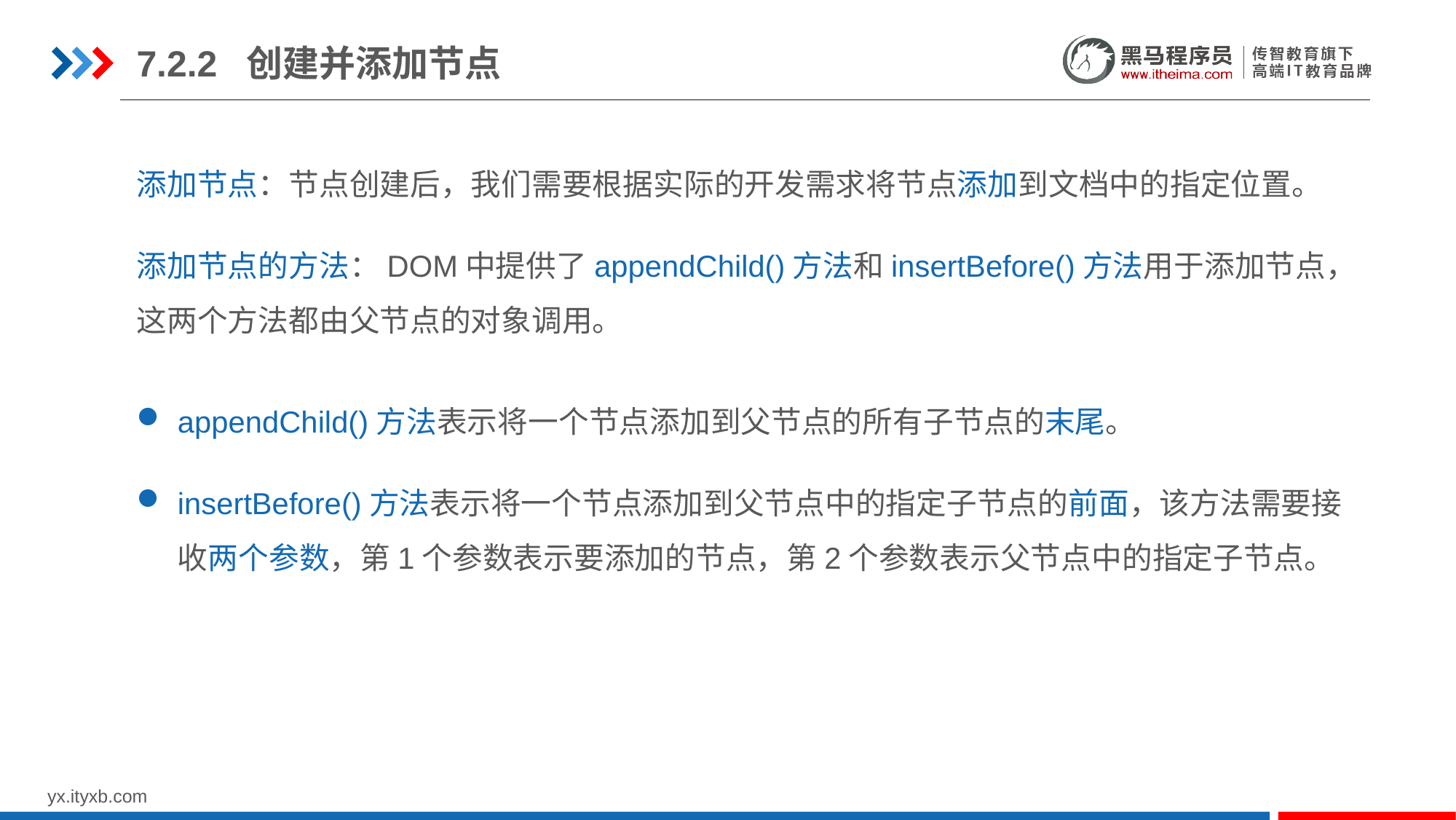

7.2.2  创建并添加节点
添加节点：节点创建后，我们需要根据实际的开发需求将节点添加到文档中的指定位置。

添加节点的方法：DOM中提供了appendChild()方法和insertBefore()方法用于添加节点，这两个方法都由父节点的对象调用。

appendChild()方法表示将一个节点添加到父节点的所有子节点的末尾。

insertBefore()方法表示将一个节点添加到父节点中的指定子节点的前面，该方法需要接收两个参数，第1个参数表示要添加的节点，第2个参数表示父节点中的指定子节点。